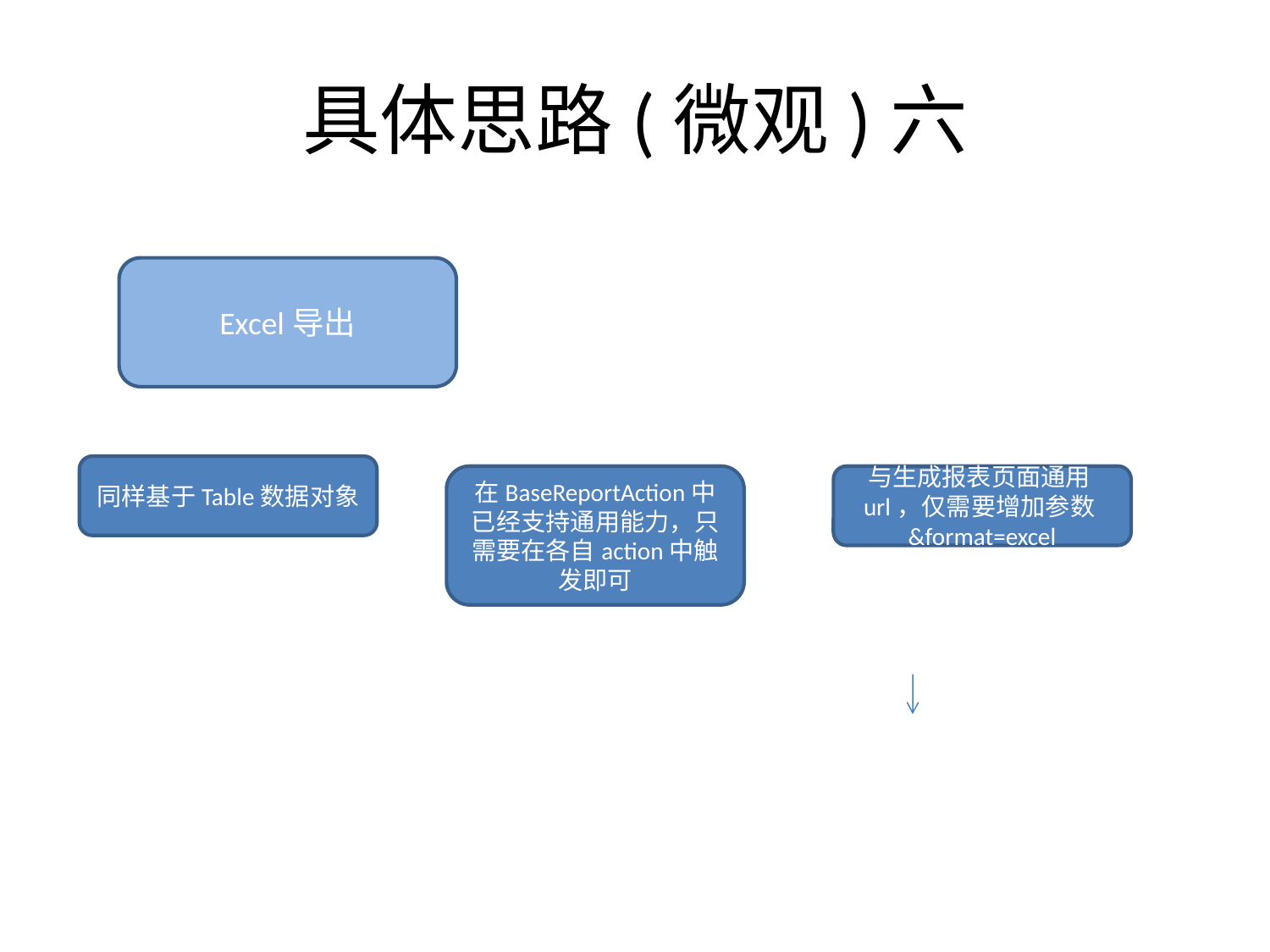

# 具体思路(微观)六

Excel导出
同样基于Table数据对象
在BaseReportAction中已经支持通用能力，只需要在各自action中触发即可
与生成报表页面通用url，仅需要增加参数&format=excel